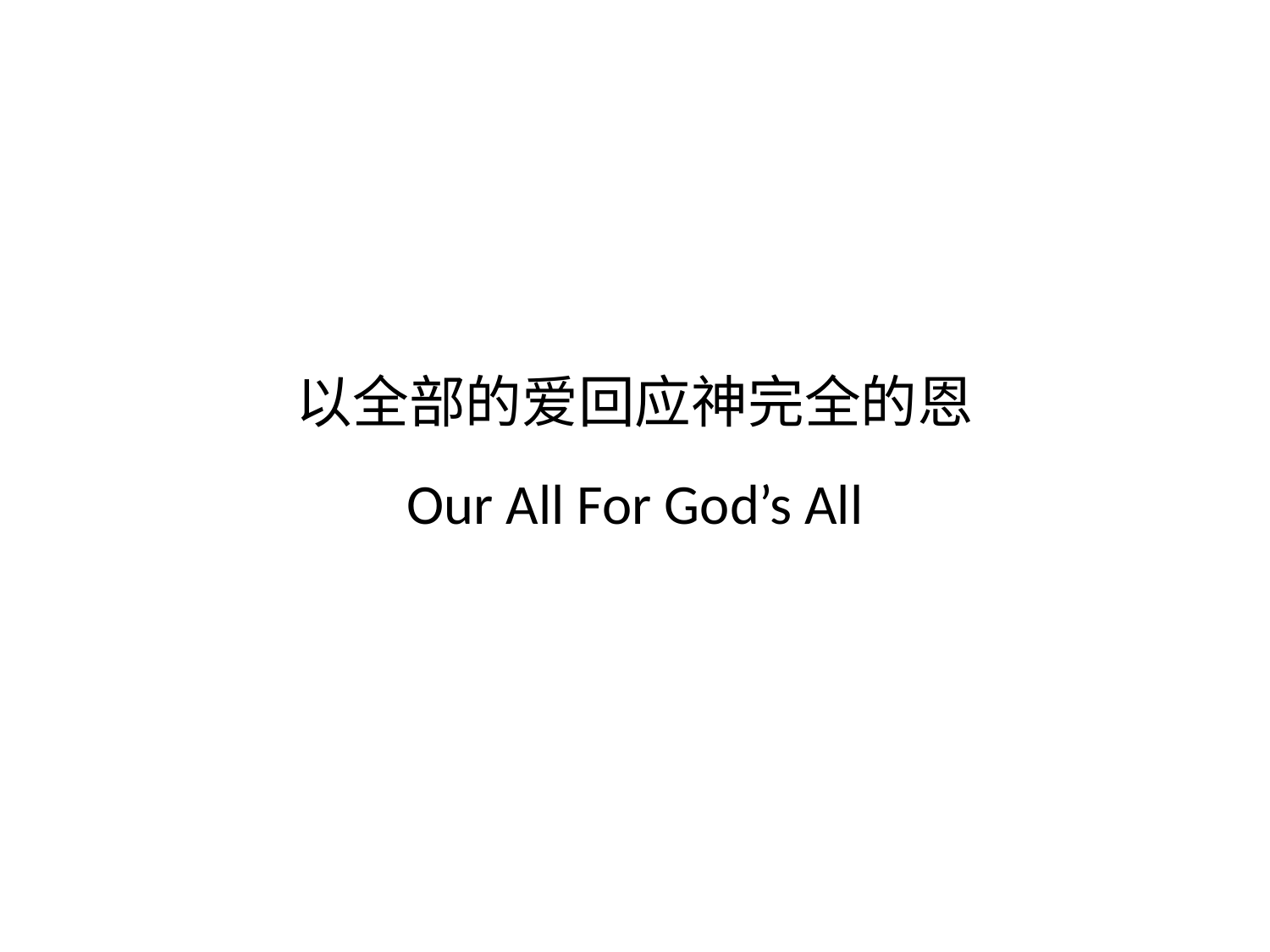

# 以全部的爱回应神完全的恩 Our All For God’s All